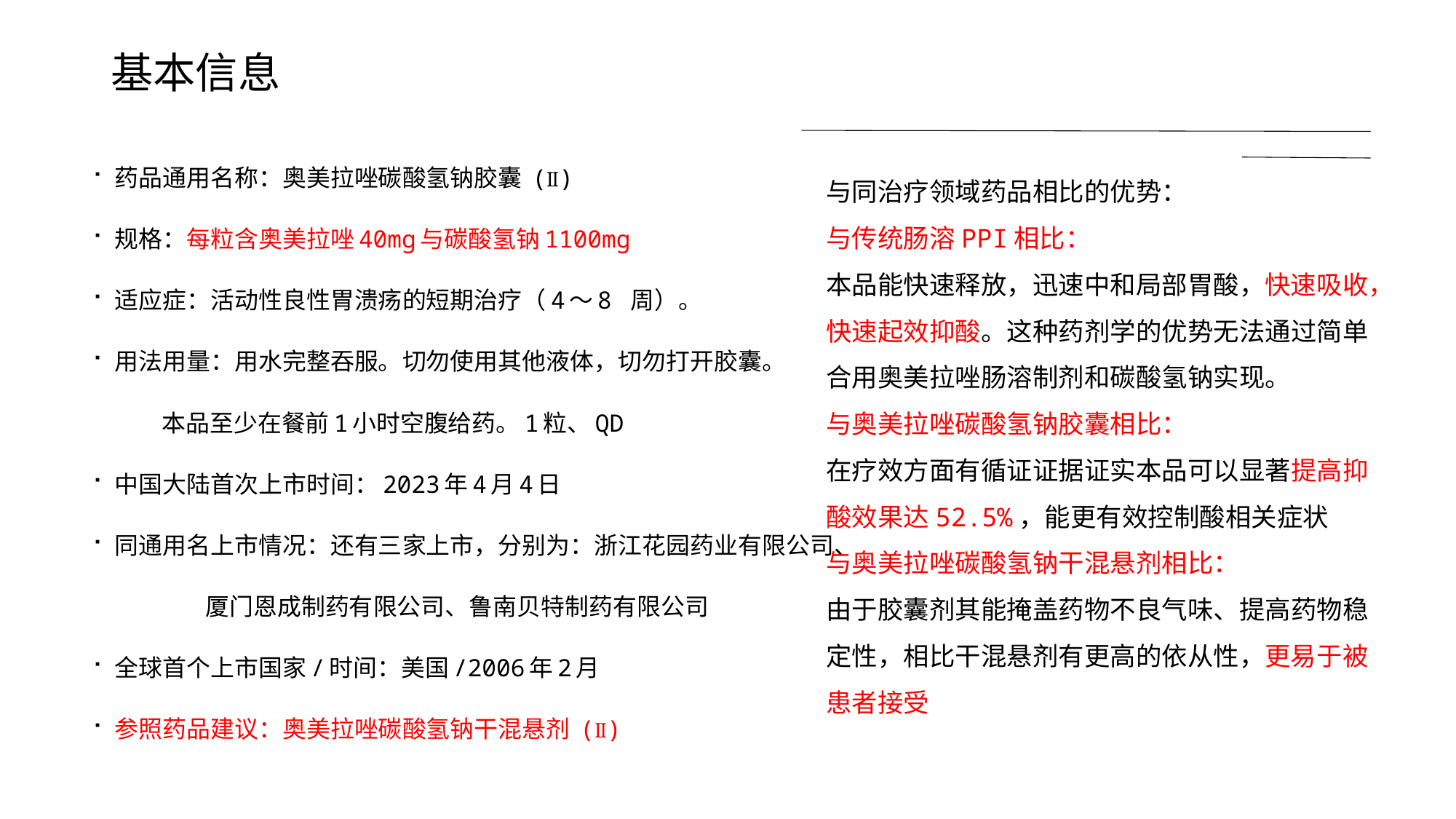

基本信息
药品通用名称：奥美拉唑碳酸氢钠胶囊 (Ⅱ)
规格：每粒含奥美拉唑40mg与碳酸氢钠1100mg
适应症：活动性良性胃溃疡的短期治疗（4～8 周）。
用法用量：用水完整吞服。切勿使用其他液体，切勿打开胶囊。
            本品至少在餐前1小时空腹给药。1粒、QD
中国大陆首次上市时间：2023年4月4日
同通用名上市情况：还有三家上市，分别为：浙江花园药业有限公司、
                    厦门恩成制药有限公司、鲁南贝特制药有限公司
全球首个上市国家/时间：美国/2006年2月
参照药品建议：奥美拉唑碳酸氢钠干混悬剂 (Ⅱ)

与同治疗领域药品相比的优势：
与传统肠溶PPI相比：
本品能快速释放，迅速中和局部胃酸，快速吸收，快速起效抑酸。这种药剂学的优势无法通过简单合用奥美拉唑肠溶制剂和碳酸氢钠实现。
与奥美拉唑碳酸氢钠胶囊相比：
在疗效方面有循证证据证实本品可以显著提高抑酸效果达52.5%，能更有效控制酸相关症状
与奥美拉唑碳酸氢钠干混悬剂相比：
由于胶囊剂其能掩盖药物不良气味、提高药物稳定性，相比干混悬剂有更高的依从性，更易于被患者接受